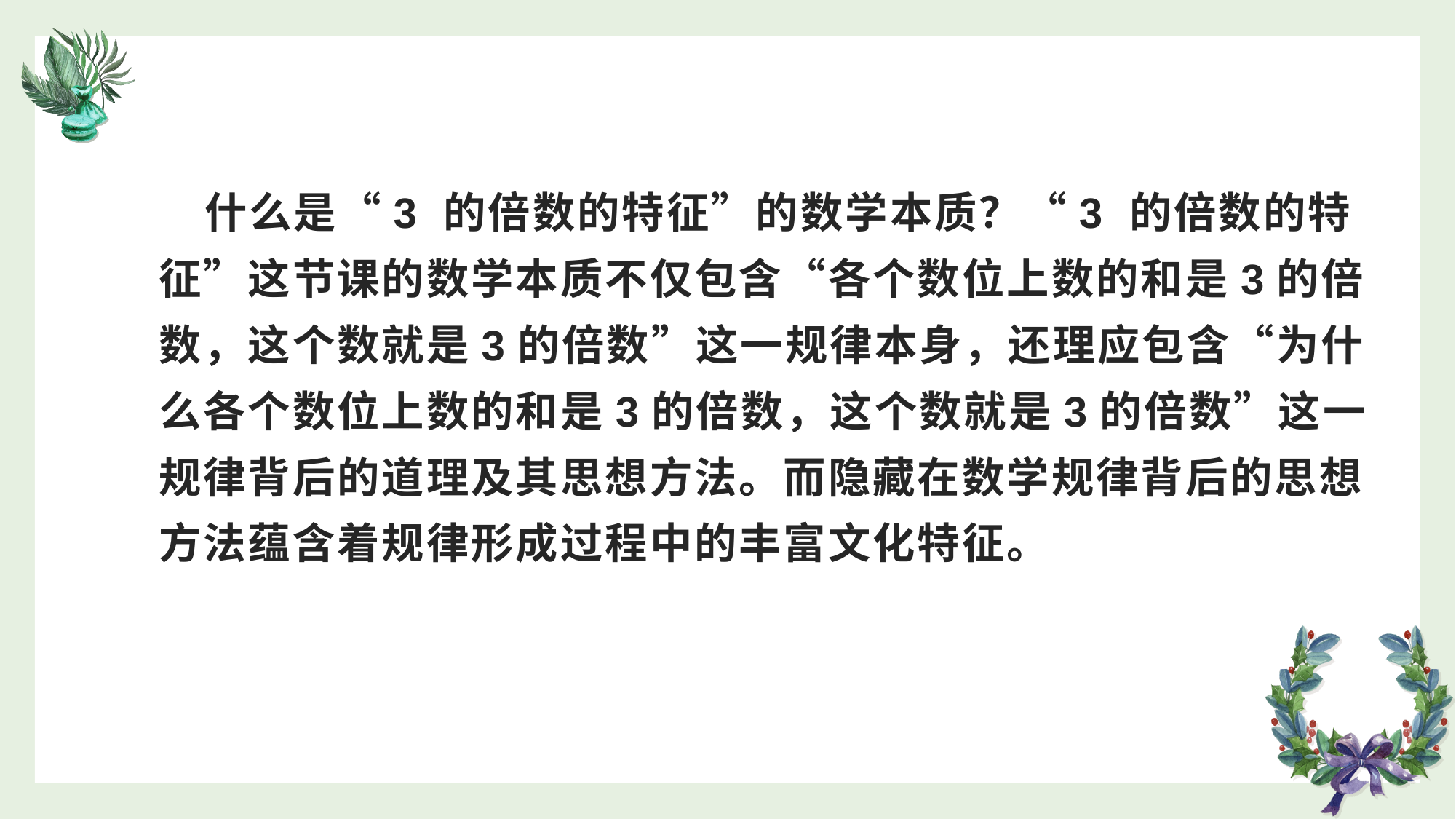

什么是“3 的倍数的特征”的数学本质？“3 的倍数的特征”这节课的数学本质不仅包含“各个数位上数的和是3的倍数，这个数就是3的倍数”这一规律本身，还理应包含“为什么各个数位上数的和是3的倍数，这个数就是3的倍数”这一规律背后的道理及其思想方法。而隐藏在数学规律背后的思想方法蕴含着规律形成过程中的丰富文化特征。